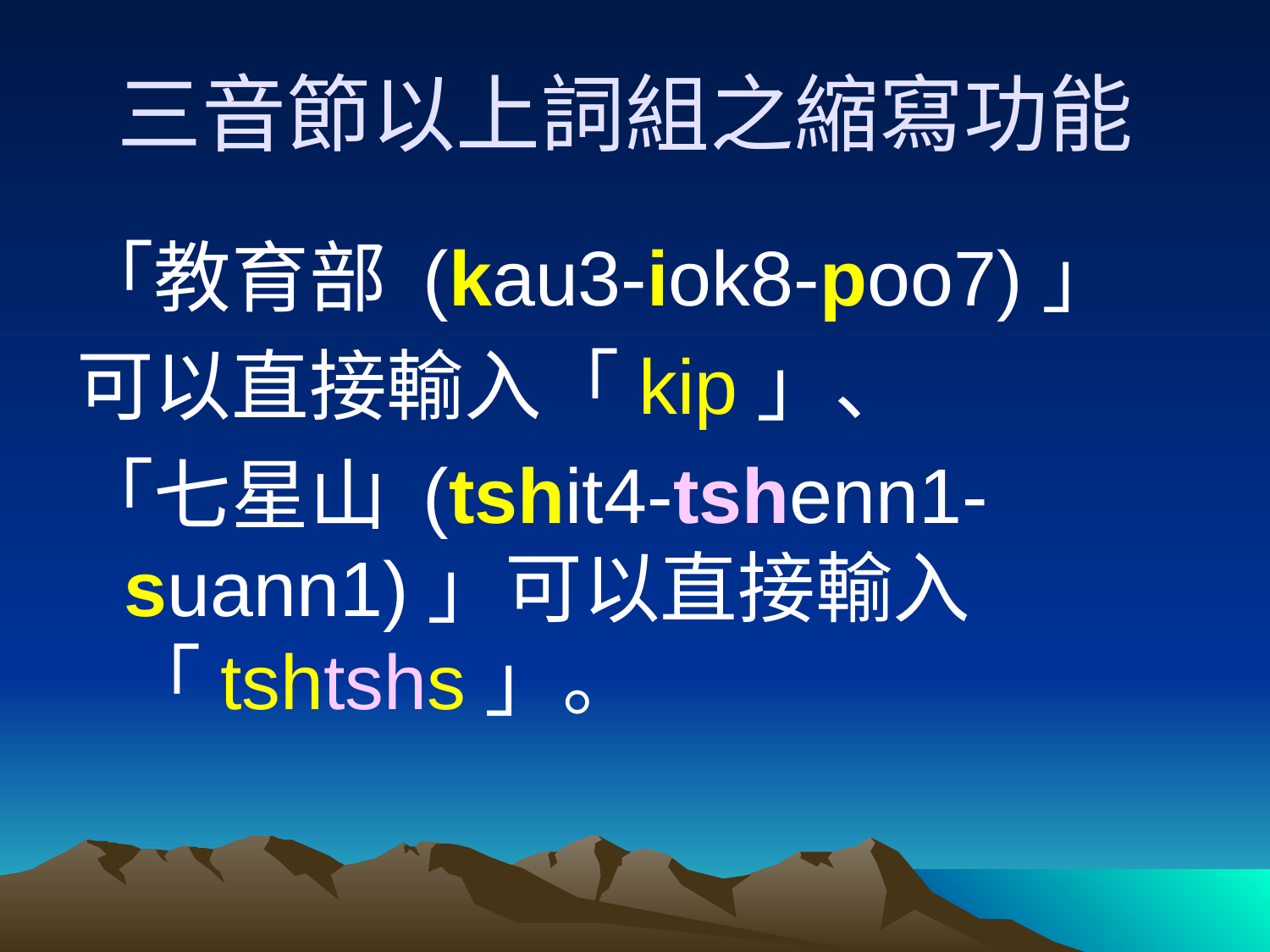

# 三音節以上詞組之縮寫功能
「教育部 (kau3-iok8-poo7)」
可以直接輸入「kip」、
「七星山 (tshit4-tshenn1-suann1)」可以直接輸入「tshtshs」。